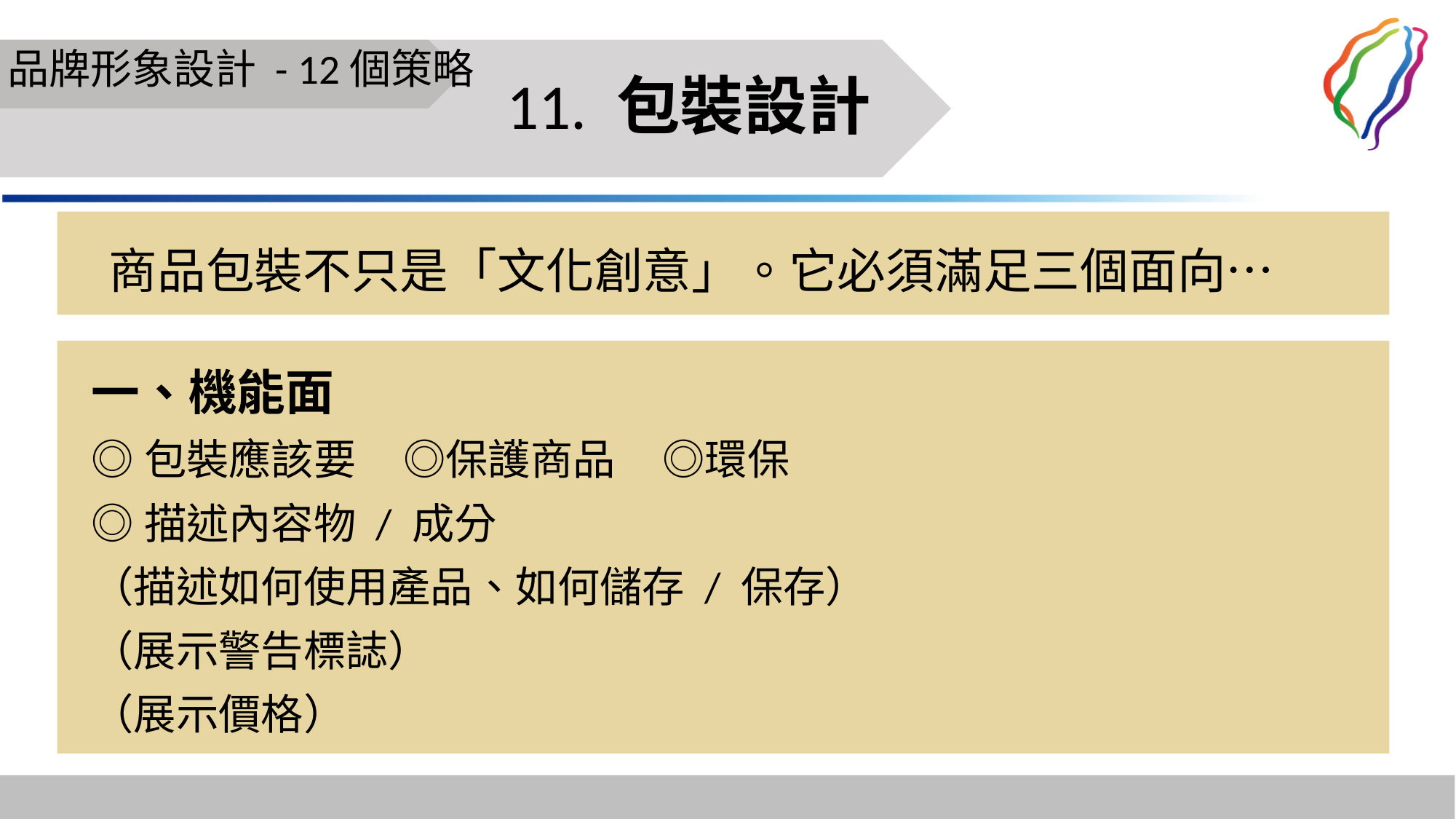

品牌形象設計 - 12個策略
11. 包裝設計
商品包裝不只是「文化創意」。它必須滿足三個面向…
一、機能面
◎包裝應該要     ◎保護商品     ◎環保
◎描述內容物 / 成分
（描述如何使用產品、如何儲存 / 保存）
（展示警告標誌）
（展示價格）